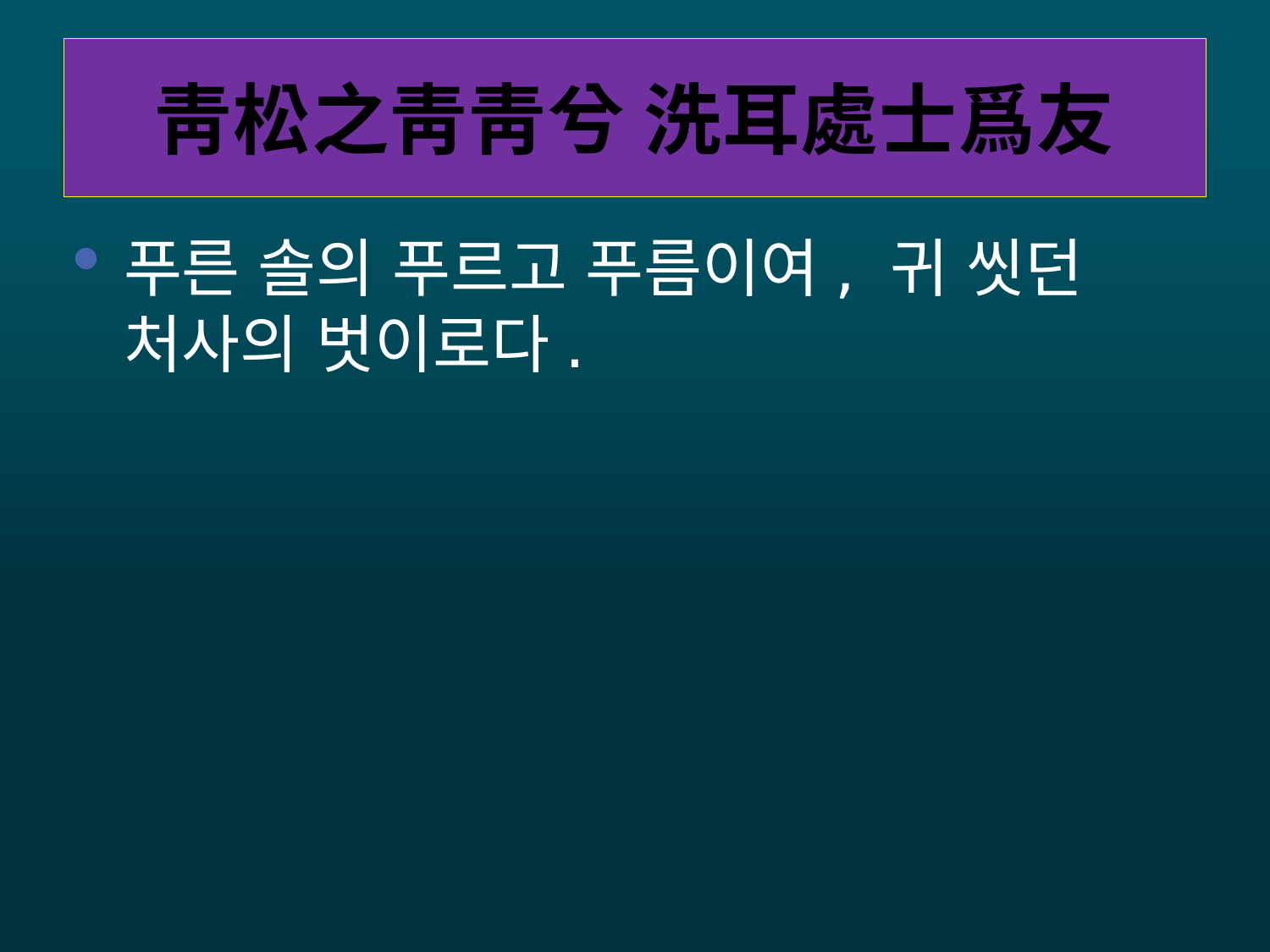

# 靑松之靑靑兮 洗耳處士爲友
푸른 솔의 푸르고 푸름이여, 귀 씻던 처사의 벗이로다.